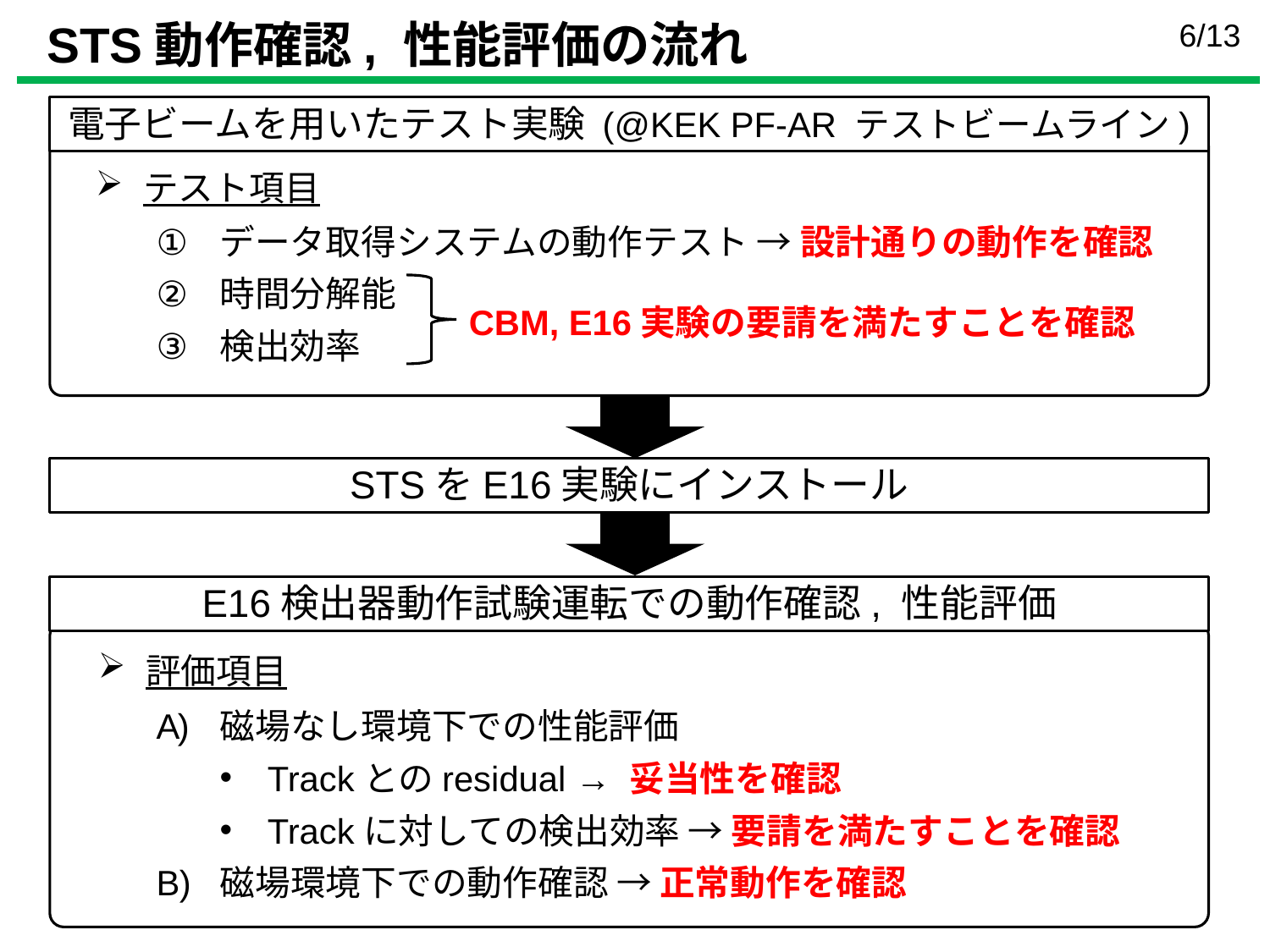

STS動作確認, 性能評価の流れ
6/13
電子ビームを用いたテスト実験 (@KEK PF-AR テストビームライン)

テスト項目
データ取得システムの動作テスト → 設計通りの動作を確認
時間分解能
検出効率

CBM, E16実験の要請を満たすことを確認

STSをE16実験にインストール

E16検出器動作試験運転での動作確認, 性能評価

評価項目
磁場なし環境下での性能評価
Trackとのresidual → 妥当性を確認
Trackに対しての検出効率 → 要請を満たすことを確認
磁場環境下での動作確認 → 正常動作を確認